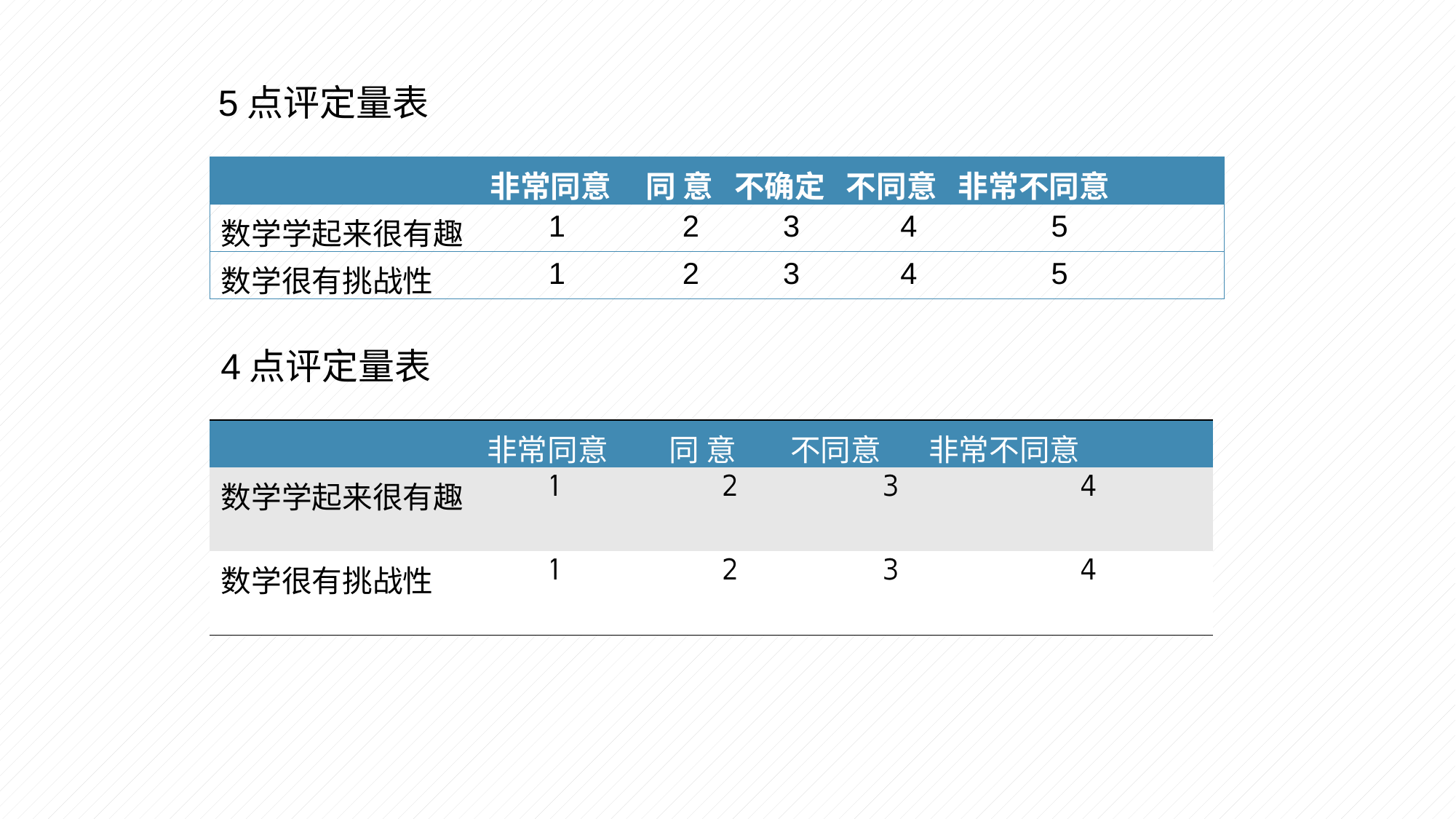

5点评定量表
|  | 非常同意 同 意 不确定 不同意 非常不同意 |
| --- | --- |
| 数学学起来很有趣 | 1 2 3 4 5 |
| 数学很有挑战性 | 1 2 3 4 5 |
4点评定量表
|  | 非常同意 同 意 不同意 非常不同意 |
| --- | --- |
| 数学学起来很有趣 | 1 2 3 4 |
| 数学很有挑战性 | 1 2 3 4 |